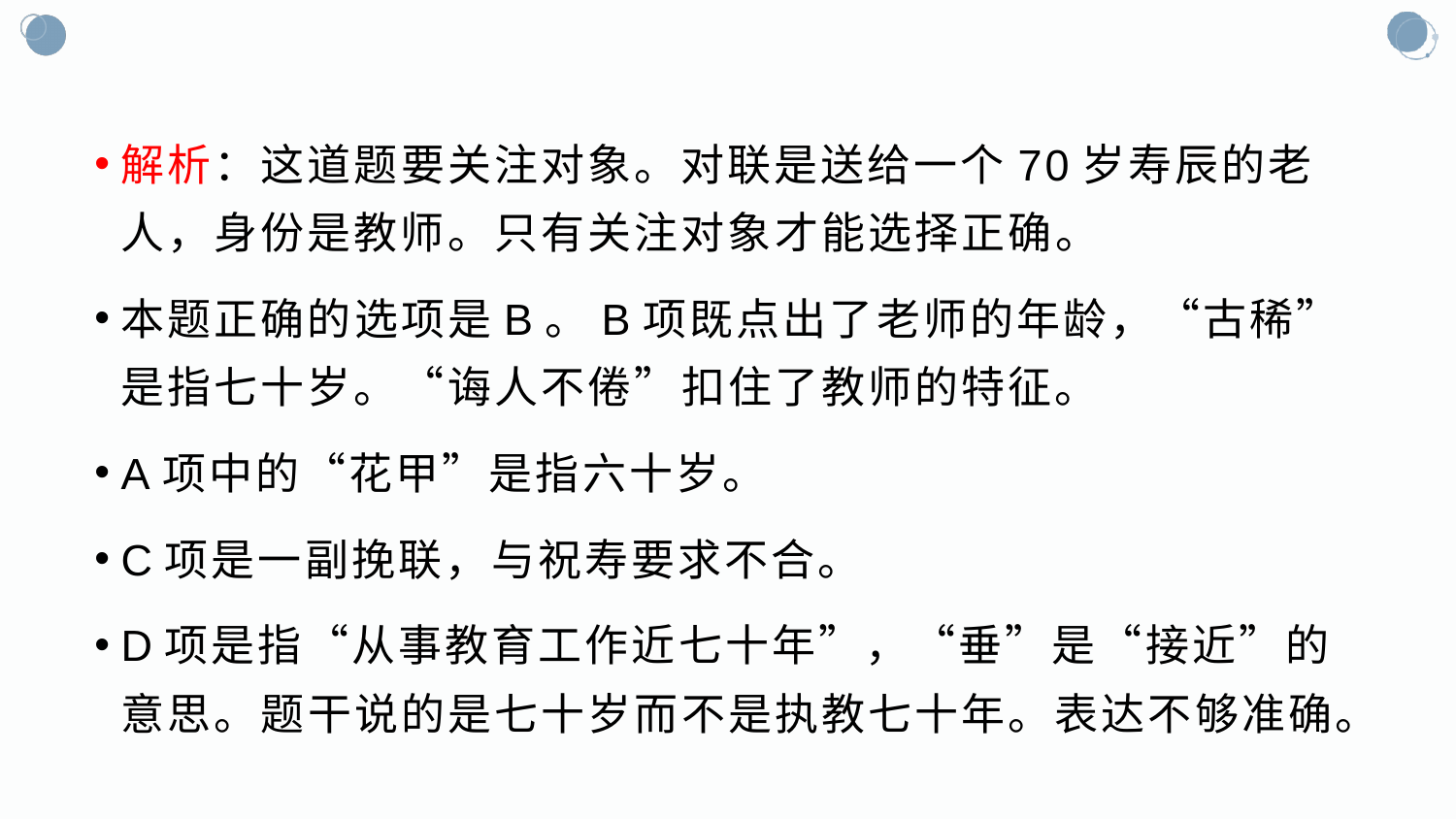

#
解析：这道题要关注对象。对联是送给一个70岁寿辰的老人，身份是教师。只有关注对象才能选择正确。
本题正确的选项是B。B项既点出了老师的年龄，“古稀”是指七十岁。“诲人不倦”扣住了教师的特征。
A项中的“花甲”是指六十岁。
C项是一副挽联，与祝寿要求不合。
D项是指“从事教育工作近七十年”，“垂”是“接近”的意思。题干说的是七十岁而不是执教七十年。表达不够准确。